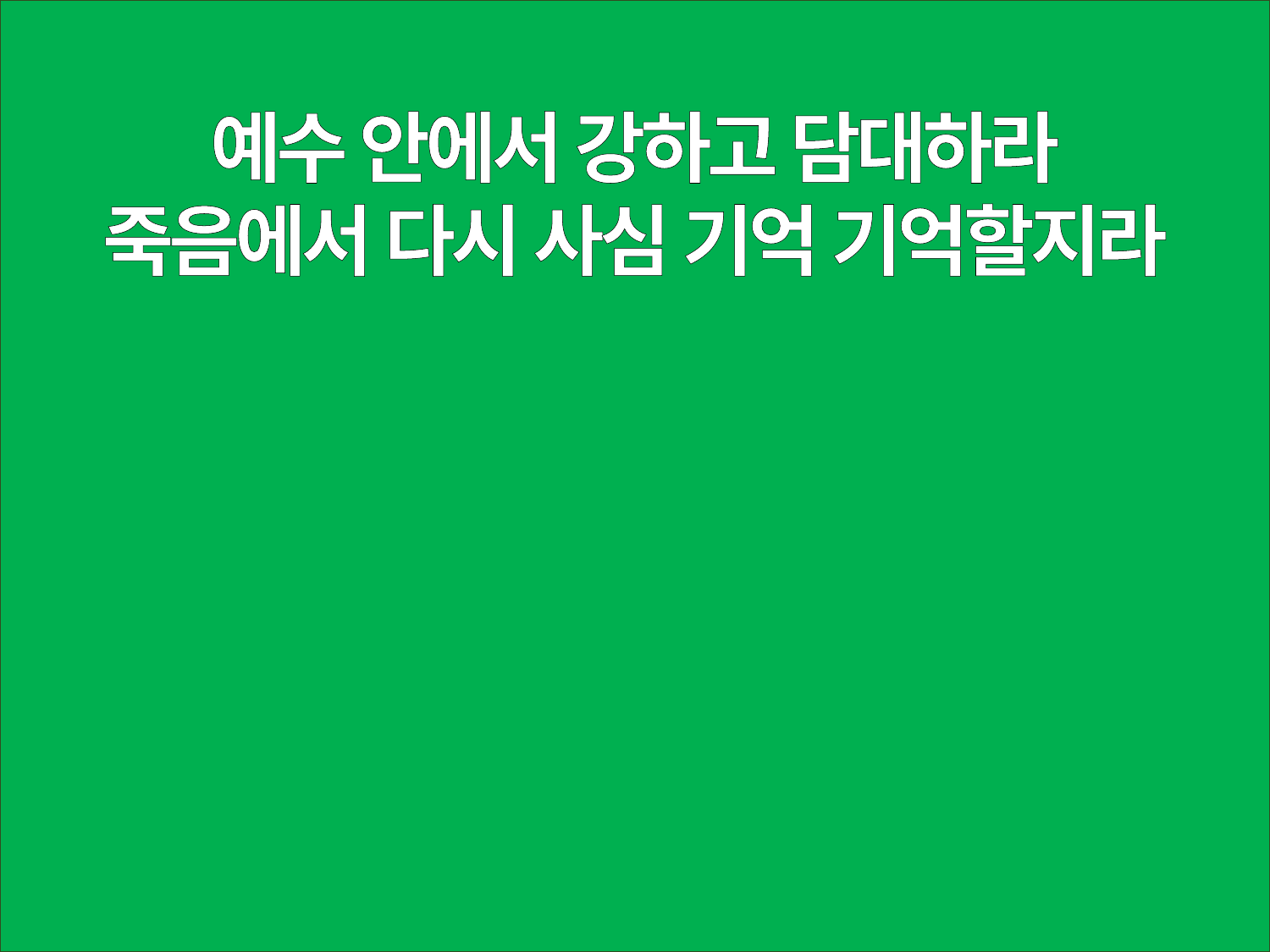

예수 안에서 강하고 담대하라
죽음에서 다시 사심 기억 기억할지라